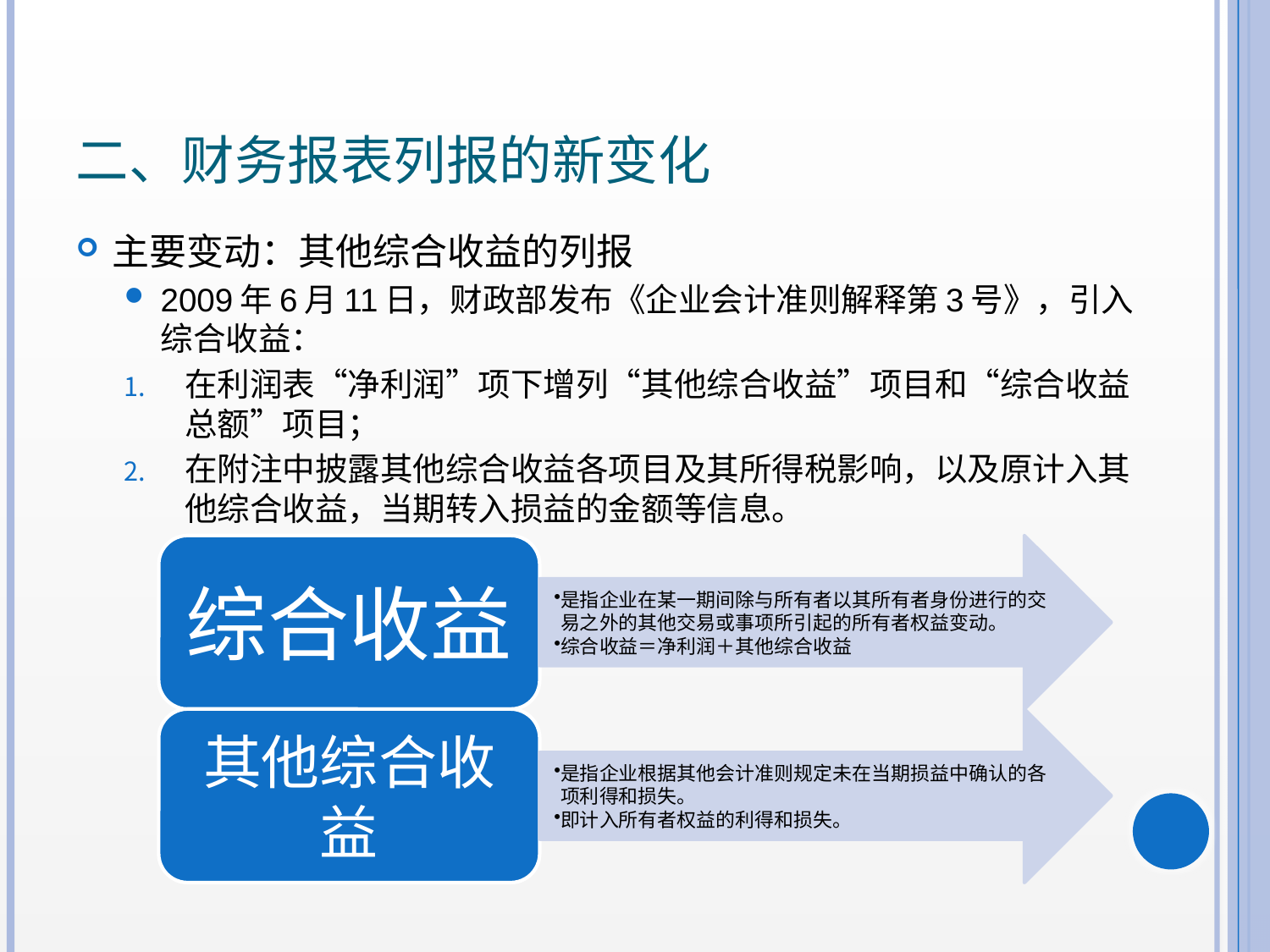

# 二、财务报表列报的新变化
主要变动：其他综合收益的列报
2009年6月11日，财政部发布《企业会计准则解释第3号》，引入综合收益：
在利润表“净利润”项下增列“其他综合收益”项目和“综合收益总额”项目；
在附注中披露其他综合收益各项目及其所得税影响，以及原计入其他综合收益，当期转入损益的金额等信息。
综合收益
是指企业在某一期间除与所有者以其所有者身份进行的交易之外的其他交易或事项所引起的所有者权益变动。
其他综合收益
是指企业根据其他会计准则规定未在当期损益中确认的各项利得和损失。
综合收益＝净利润＋其他综合收益
即计入所有者权益的利得和损失。